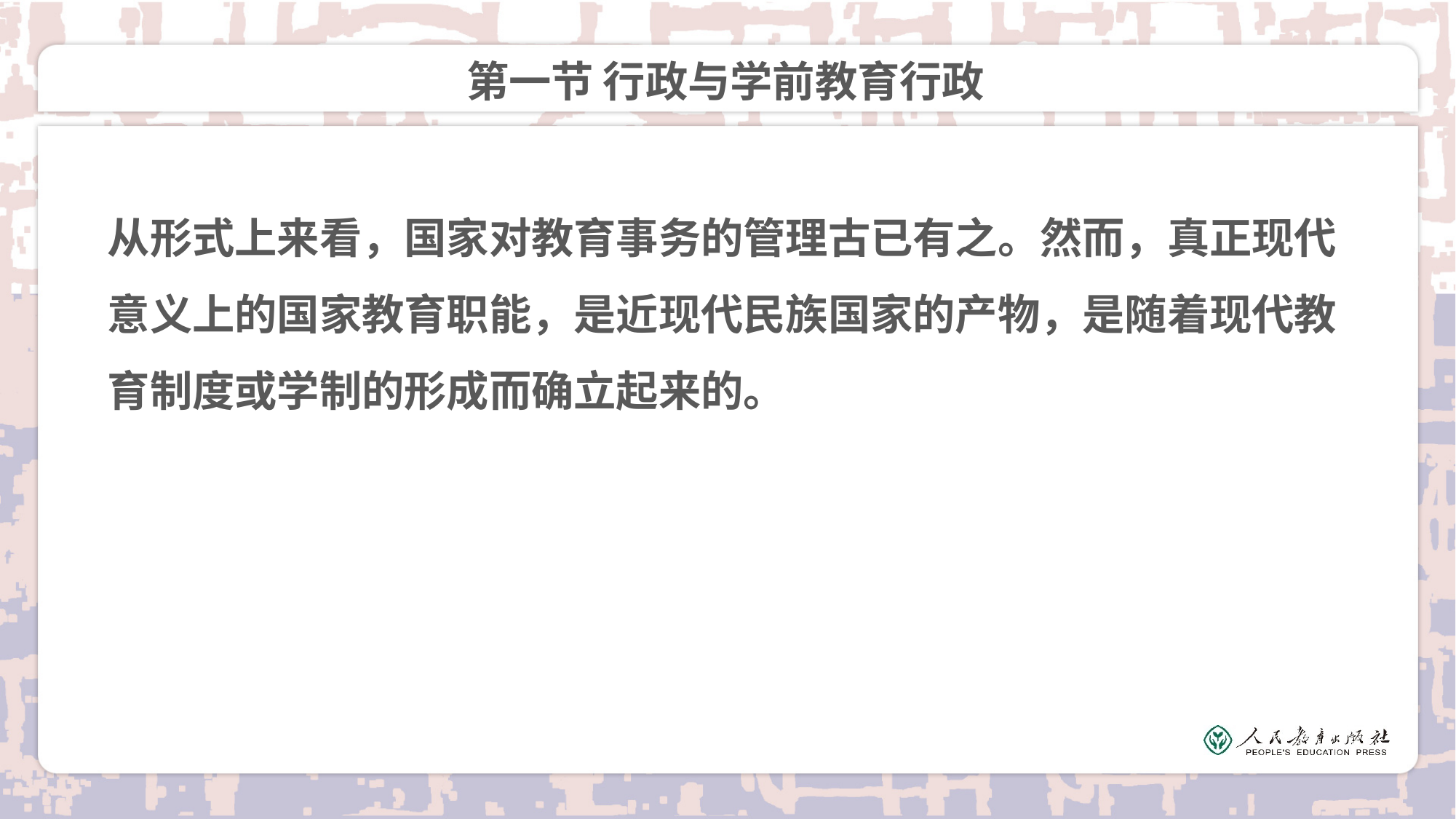

# 第一节 行政与学前教育行政
从形式上来看，国家对教育事务的管理古已有之。然而，真正现代意义上的国家教育职能，是近现代民族国家的产物，是随着现代教育制度或学制的形成而确立起来的。